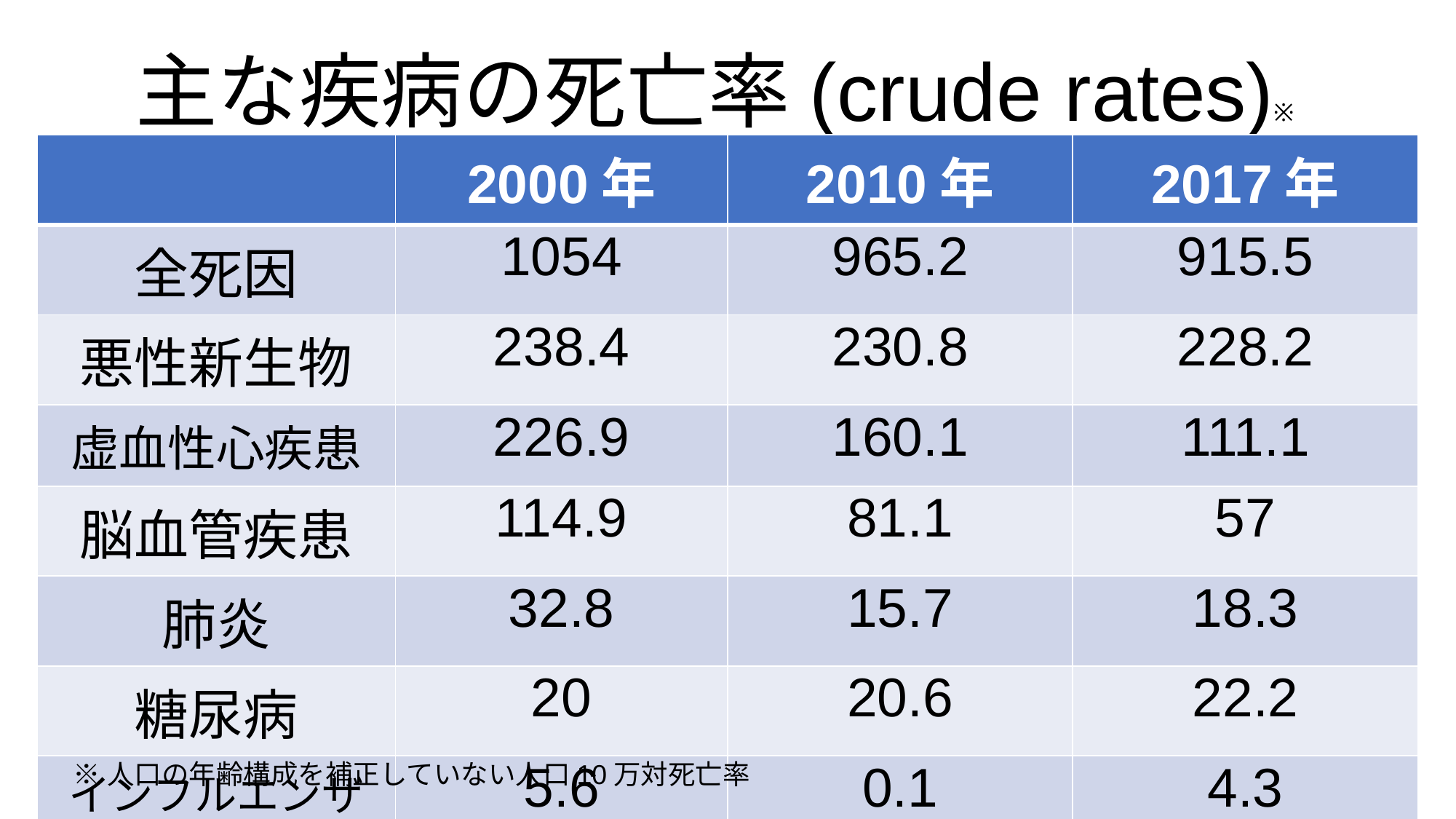

# 主な疾病の死亡率(crude rates)※
|  | 2000年 | 2010年 | 2017年 |
| --- | --- | --- | --- |
| 全死因 | 1054 | 965.2 | 915.5 |
| 悪性新生物 | 238.4 | 230.8 | 228.2 |
| 虚血性心疾患 | 226.9 | 160.1 | 111.1 |
| 脳血管疾患 | 114.9 | 81.1 | 57 |
| 肺炎 | 32.8 | 15.7 | 18.3 |
| 糖尿病 | 20 | 20.6 | 22.2 |
| インフルエンザ | 5.6 | 0.1 | 4.3 |

※人口の年齢構成を補正していない人口10万対死亡率